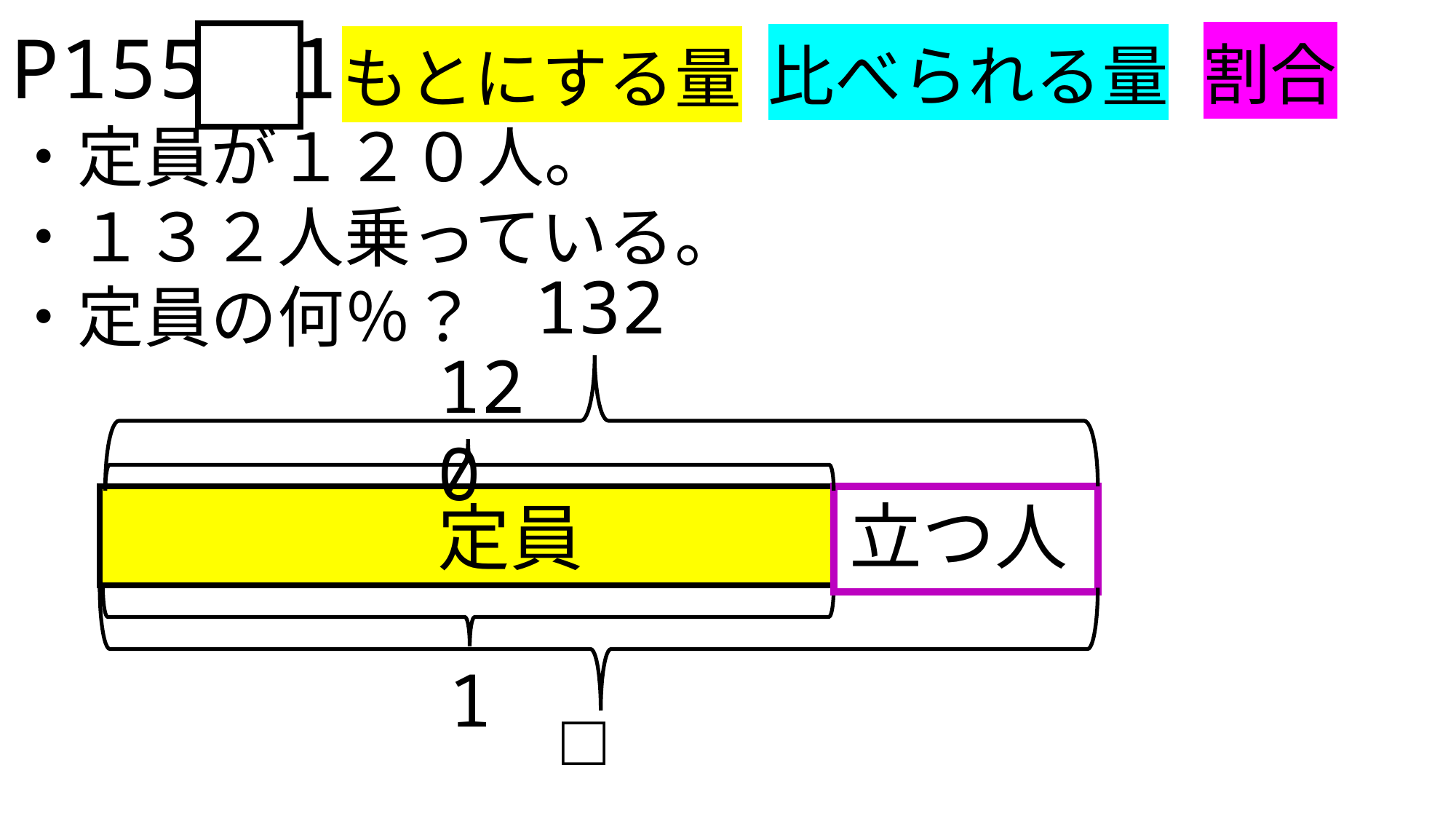

P155 １
・定員が１２０人。
・１３２人乗っている。
・定員の何％？

割合
比べられる量
もとにする量

132
120
立つ人

定員
1
□